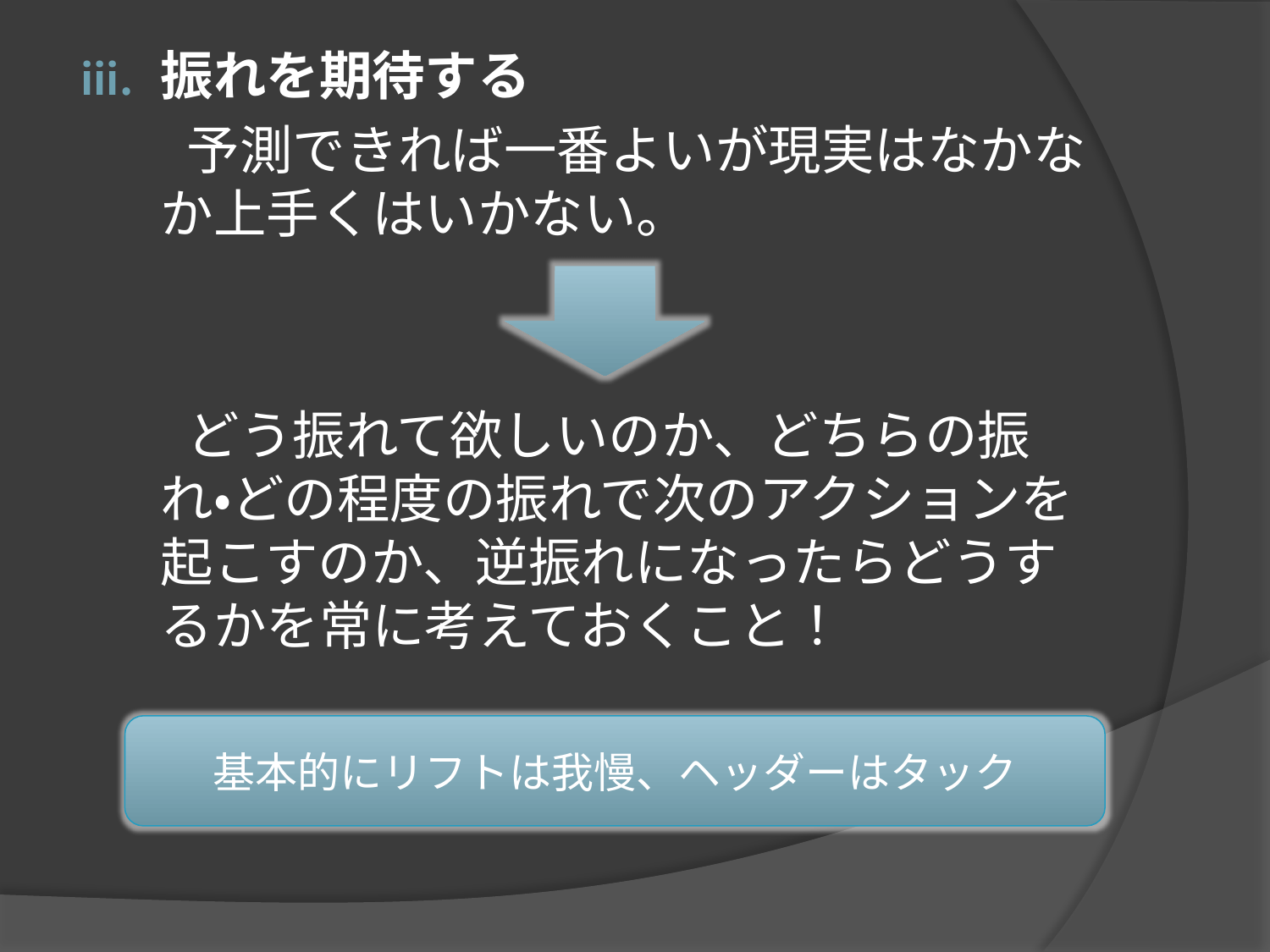

振れを期待する
　　予測できれば一番よいが現実はなかなか上手くはいかない。

　　どう振れて欲しいのか、どちらの振れ・どの程度の振れで次のアクションを起こすのか、逆振れになったらどうするかを常に考えておくこと！

基本的にリフトは我慢、ヘッダーはタック